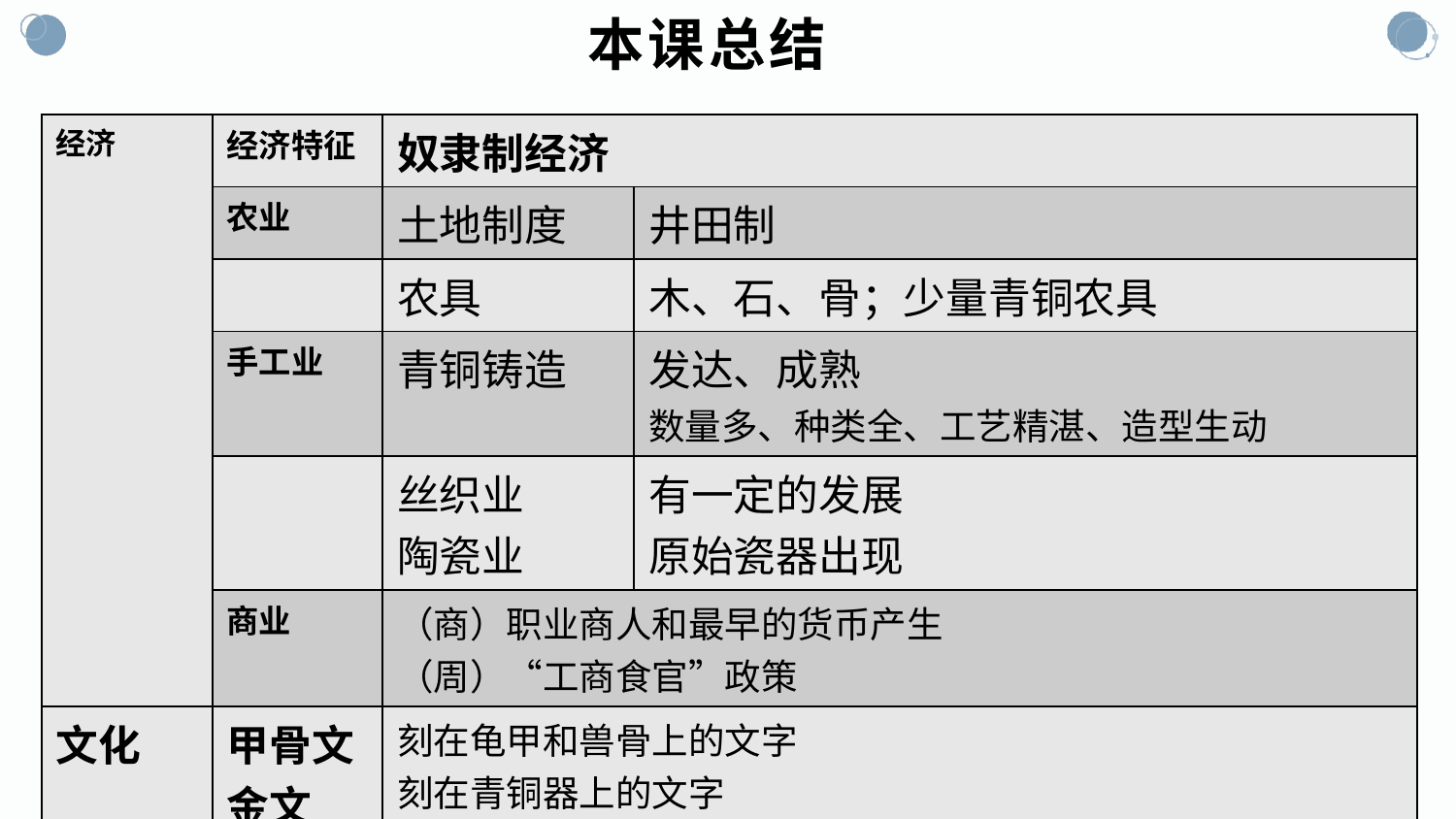

# 本课总结
| 经济 | 经济特征 | 奴隶制经济 |  |
| --- | --- | --- | --- |
|  | 农业 | 土地制度 | 井田制 |
|  |  | 农具 | 木、石、骨；少量青铜农具 |
|  | 手工业 | 青铜铸造 | 发达、成熟 数量多、种类全、工艺精湛、造型生动 |
|  |  | 丝织业 陶瓷业 | 有一定的发展 原始瓷器出现 |
|  | 商业 | （商）职业商人和最早的货币产生 （周）“工商食官”政策 |  |
| 文化 | 甲骨文 金文 | 刻在龟甲和兽骨上的文字 刻在青铜器上的文字 |  |